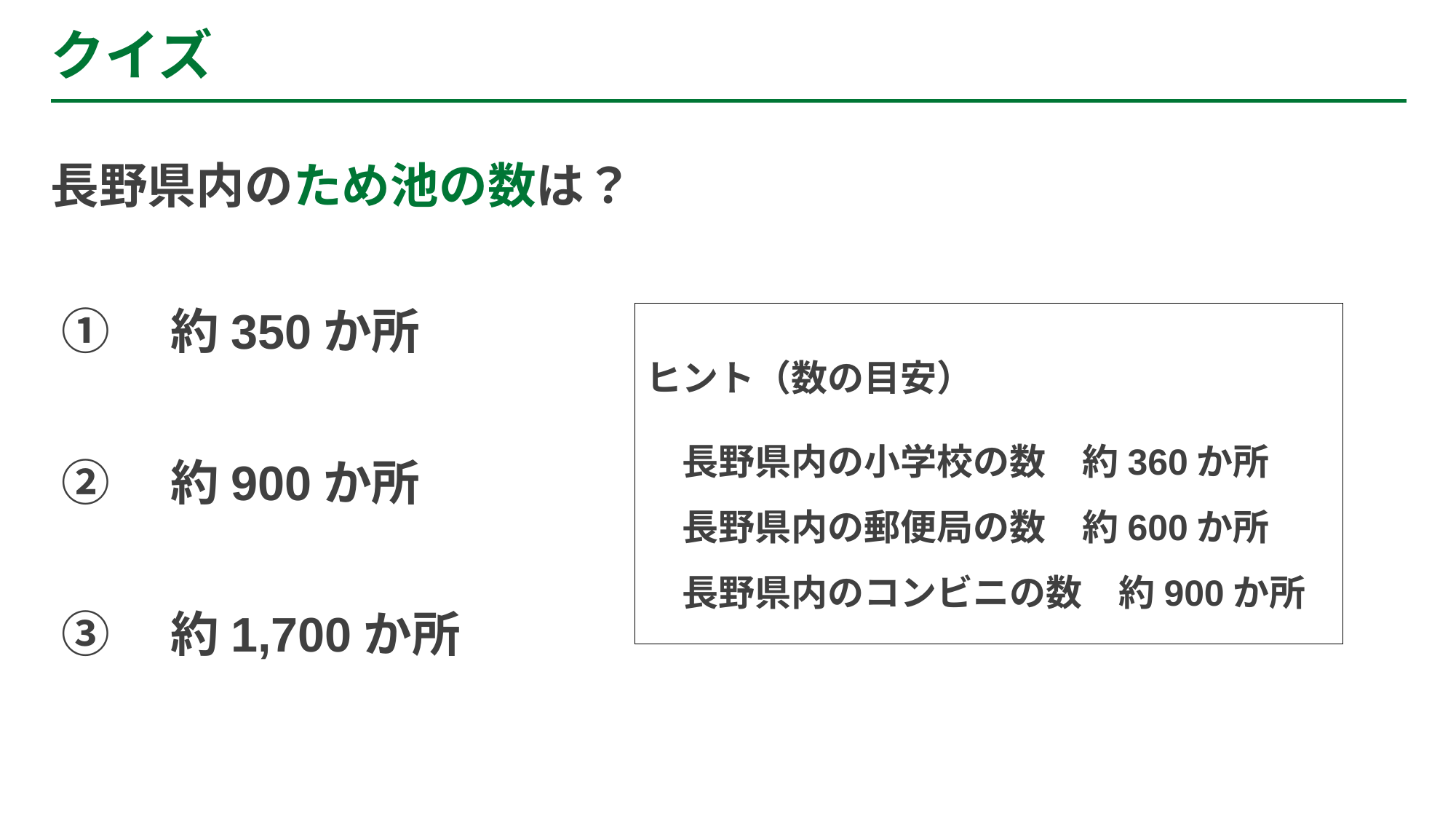

クイズ
長野県内のため池の数は？
①　約350か所

②　約900か所

③　約1,700か所
ヒント（数の目安）
　長野県内の小学校の数　約360か所
　長野県内の郵便局の数　約600か所
　長野県内のコンビニの数　約900か所